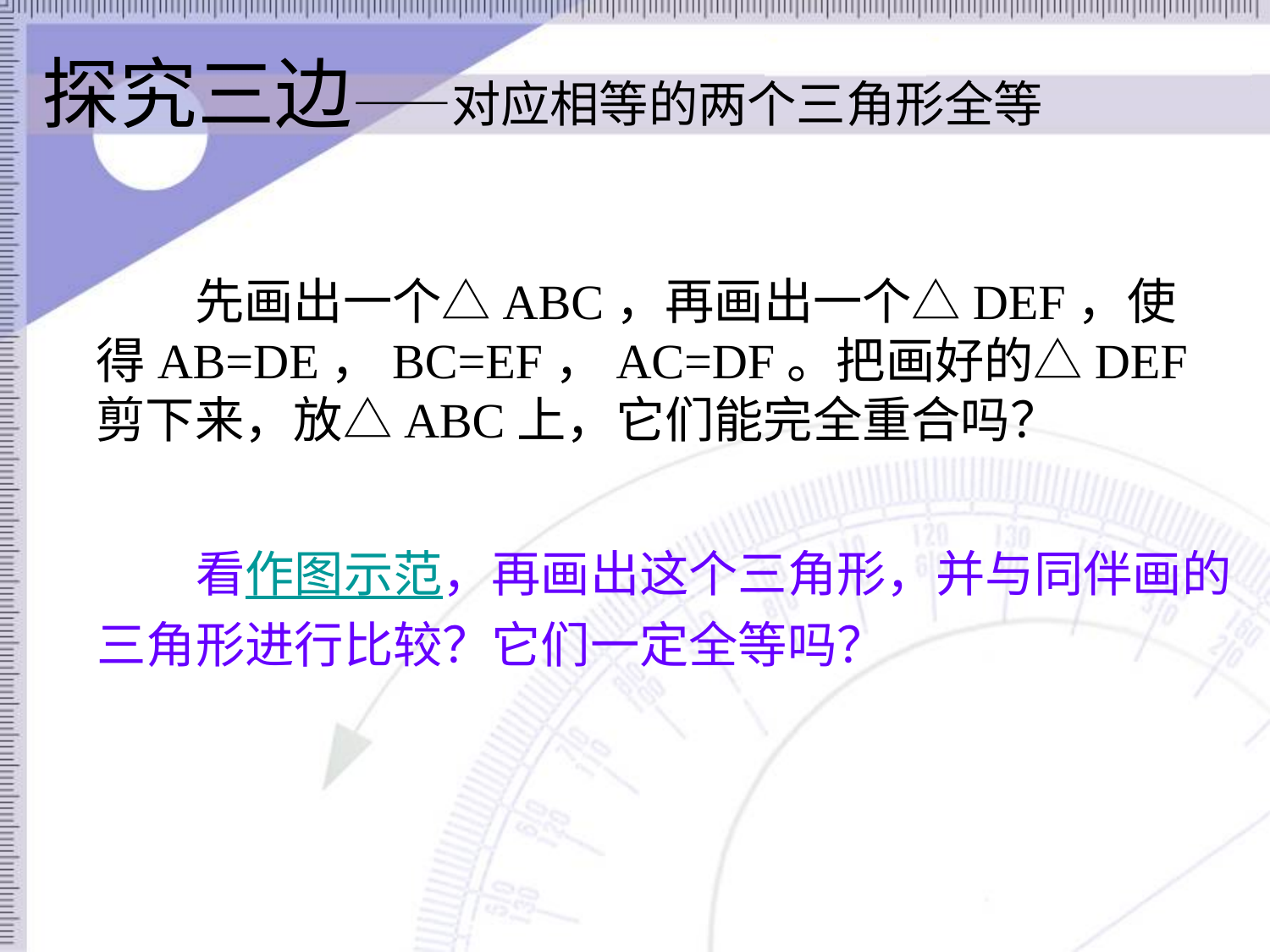

# 探究三边——对应相等的两个三角形全等
　　先画出一个△ABC，再画出一个△DEF，使得AB=DE，BC=EF，AC=DF。把画好的△DEF剪下来，放△ABC上，它们能完全重合吗？
　　看作图示范，再画出这个三角形，并与同伴画的三角形进行比较？它们一定全等吗？